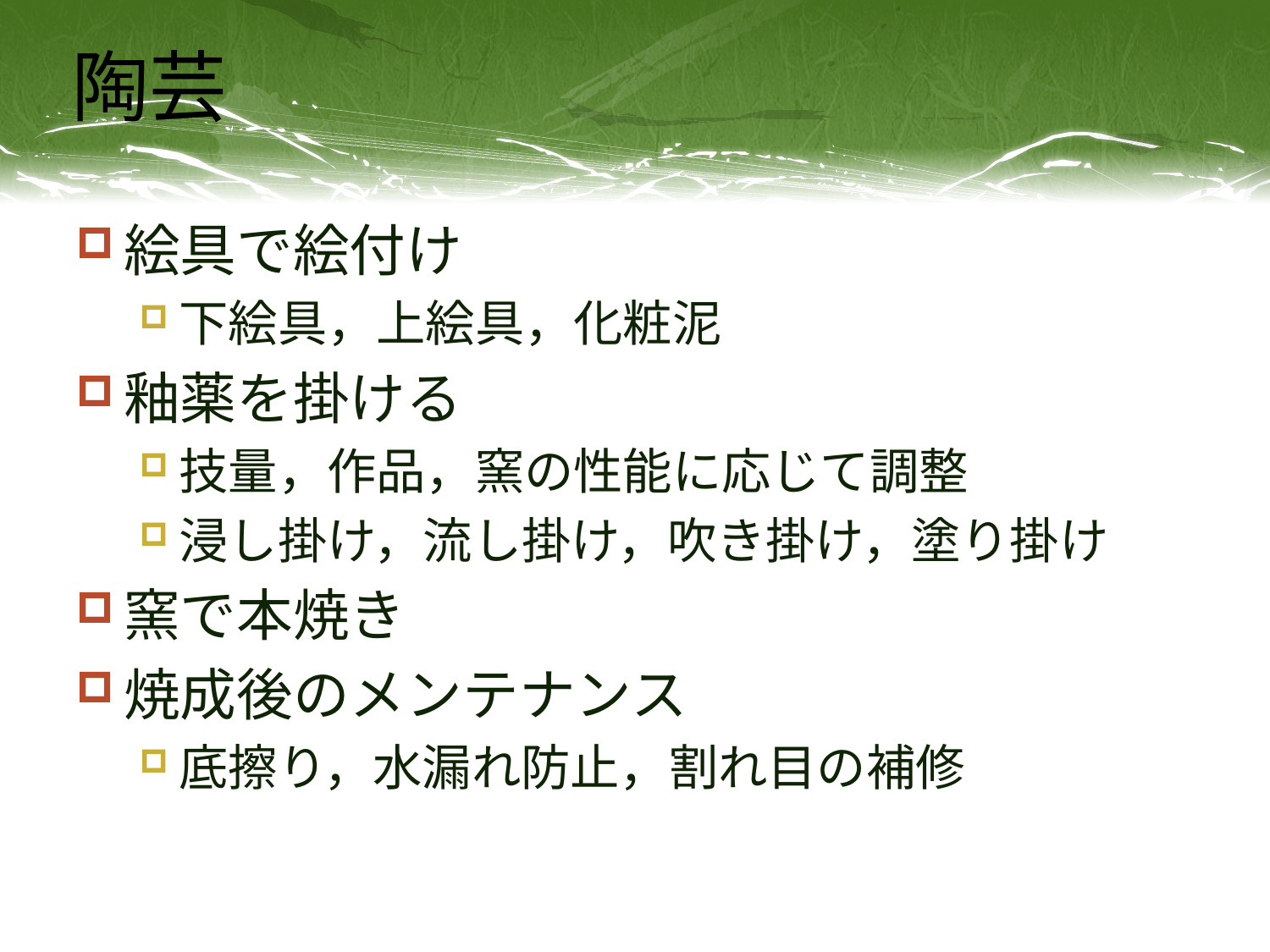

# 陶芸
絵具で絵付け
下絵具，上絵具，化粧泥
釉薬を掛ける
技量，作品，窯の性能に応じて調整
浸し掛け，流し掛け，吹き掛け，塗り掛け
窯で本焼き
焼成後のメンテナンス
底擦り，水漏れ防止，割れ目の補修